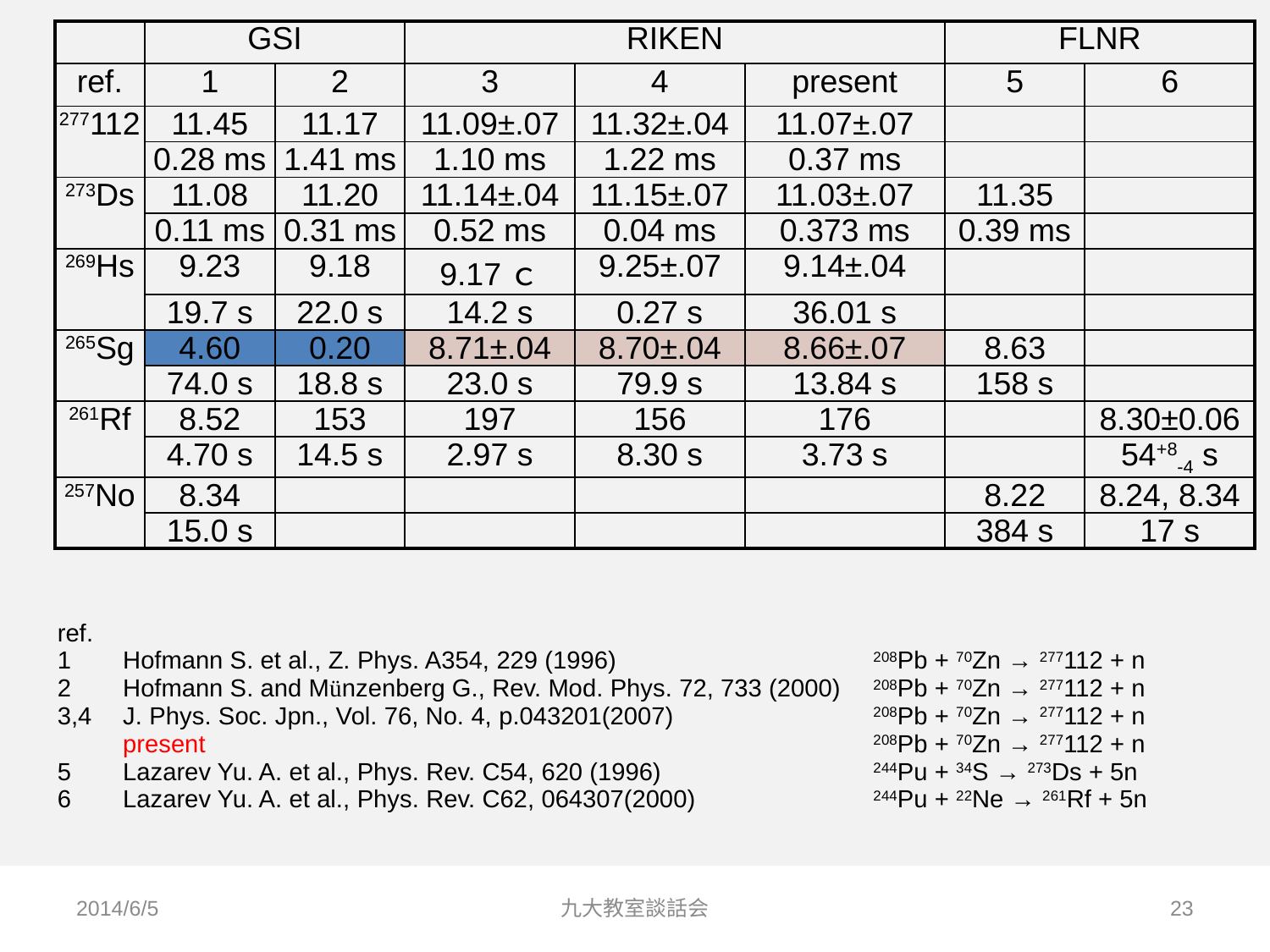

|  | GSI |  | RIKEN |  |  | FLNR |  |
| --- | --- | --- | --- | --- | --- | --- | --- |
| ref. | 1 | 2 | 3 | 4 | present | 5 | 6 |
| 277112 | 11.45 | 11.17 | 11.09±.07 | 11.32±.04 | 11.07±.07 |  |  |
|  | 0.28 ms | 1.41 ms | 1.10 ms | 1.22 ms | 0.37 ms |  |  |
| 273Ds | 11.08 | 11.20 | 11.14±.04 | 11.15±.07 | 11.03±.07 | 11.35 |  |
|  | 0.11 ms | 0.31 ms | 0.52 ms | 0.04 ms | 0.373 ms | 0.39 ms |  |
| 269Hs | 9.23 | 9.18 | 9.17ｃ | 9.25±.07 | 9.14±.04 |  |  |
|  | 19.7 s | 22.0 s | 14.2 s | 0.27 s | 36.01 s |  |  |
| 265Sg | 4.60 | 0.20 | 8.71±.04 | 8.70±.04 | 8.66±.07 | 8.63 |  |
|  | 74.0 s | 18.8 s | 23.0 s | 79.9 s | 13.84 s | 158 s |  |
| 261Rf | 8.52 | 153 | 197 | 156 | 176 |  | 8.30±0.06 |
|  | 4.70 s | 14.5 s | 2.97 s | 8.30 s | 3.73 s |  | 54+8-4 s |
| 257No | 8.34 |  |  |  |  | 8.22 | 8.24, 8.34 |
|  | 15.0 s |  |  |  |  | 384 s | 17 s |
| ref. |  |  |
| --- | --- | --- |
| 1 | Hofmann S. et al., Z. Phys. A354, 229 (1996) | 208Pb + 70Zn → 277112 + n |
| 2 | Hofmann S. and Münzenberg G., Rev. Mod. Phys. 72, 733 (2000) | 208Pb + 70Zn → 277112 + n |
| 3,4 | J. Phys. Soc. Jpn., Vol. 76, No. 4, p.043201(2007) | 208Pb + 70Zn → 277112 + n |
|  | present | 208Pb + 70Zn → 277112 + n |
| 5 | Lazarev Yu. A. et al., Phys. Rev. C54, 620 (1996) | 244Pu + 34S → 273Ds + 5n |
| 6 | Lazarev Yu. A. et al., Phys. Rev. C62, 064307(2000) | 244Pu + 22Ne → 261Rf + 5n |
2014/6/5
九大教室談話会
23